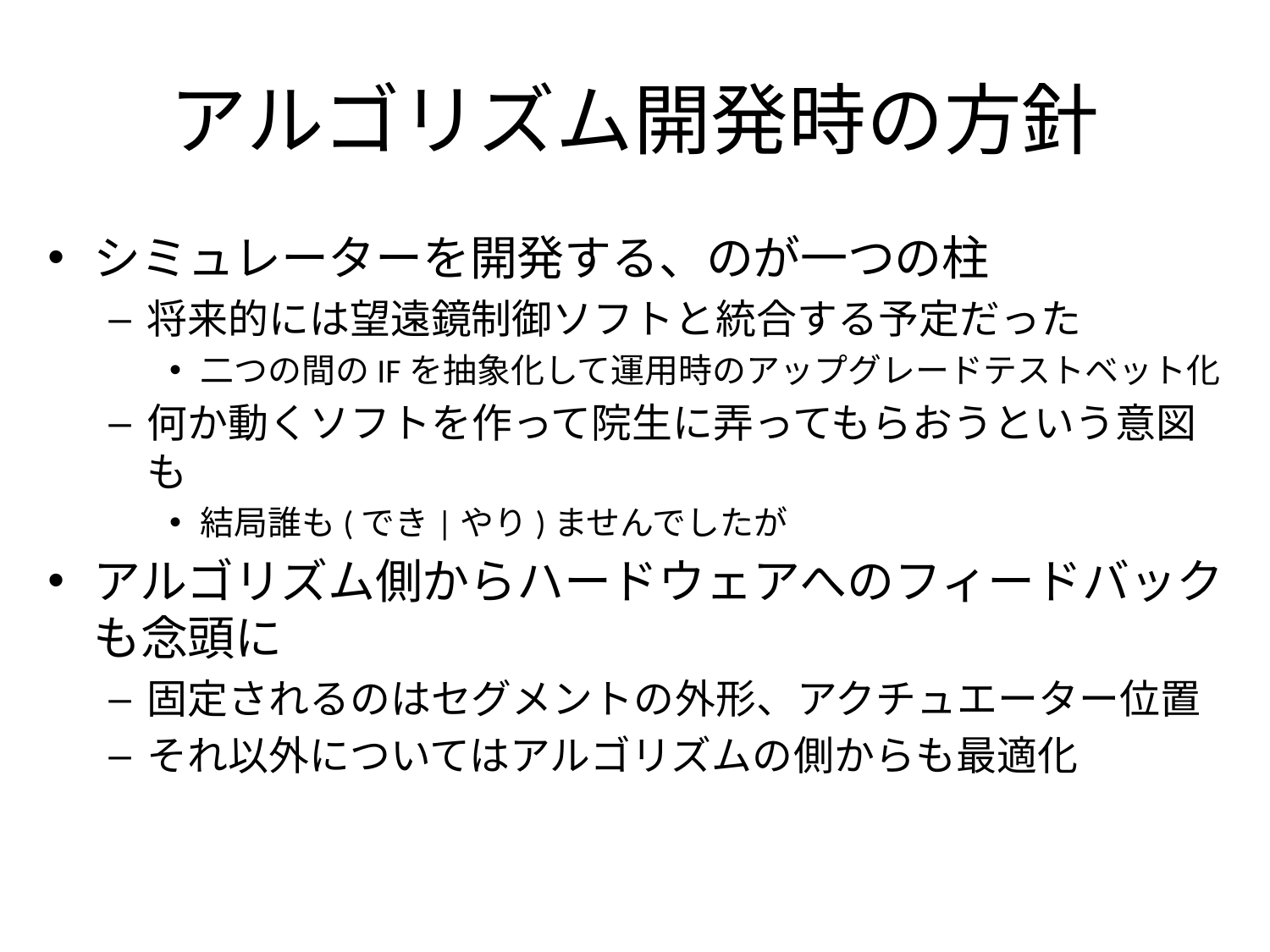

# アルゴリズム開発時の方針
シミュレーターを開発する、のが一つの柱
将来的には望遠鏡制御ソフトと統合する予定だった
二つの間のIFを抽象化して運用時のアップグレードテストベット化
何か動くソフトを作って院生に弄ってもらおうという意図も
結局誰も(でき|やり)ませんでしたが
アルゴリズム側からハードウェアへのフィードバックも念頭に
固定されるのはセグメントの外形、アクチュエーター位置
それ以外についてはアルゴリズムの側からも最適化